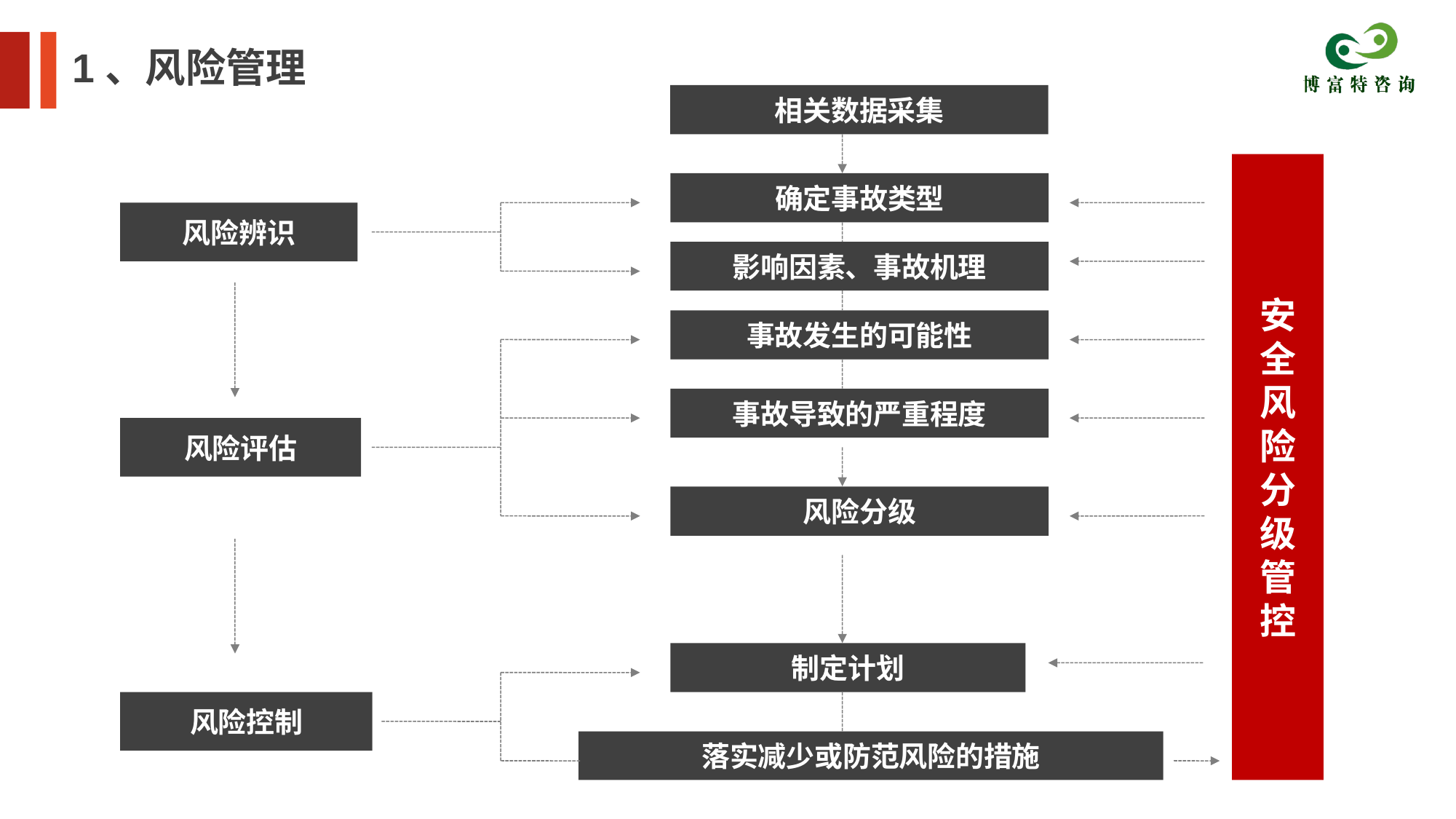

1、风险管理
相关数据采集

安
全
风
险
分
级
管
控
确定事故类型
风险辨识

影响因素、事故机理

事故发生的可能性

事故导致的严重程度
风险评估

风险分级

制定计划

风险控制

落实减少或防范风险的措施